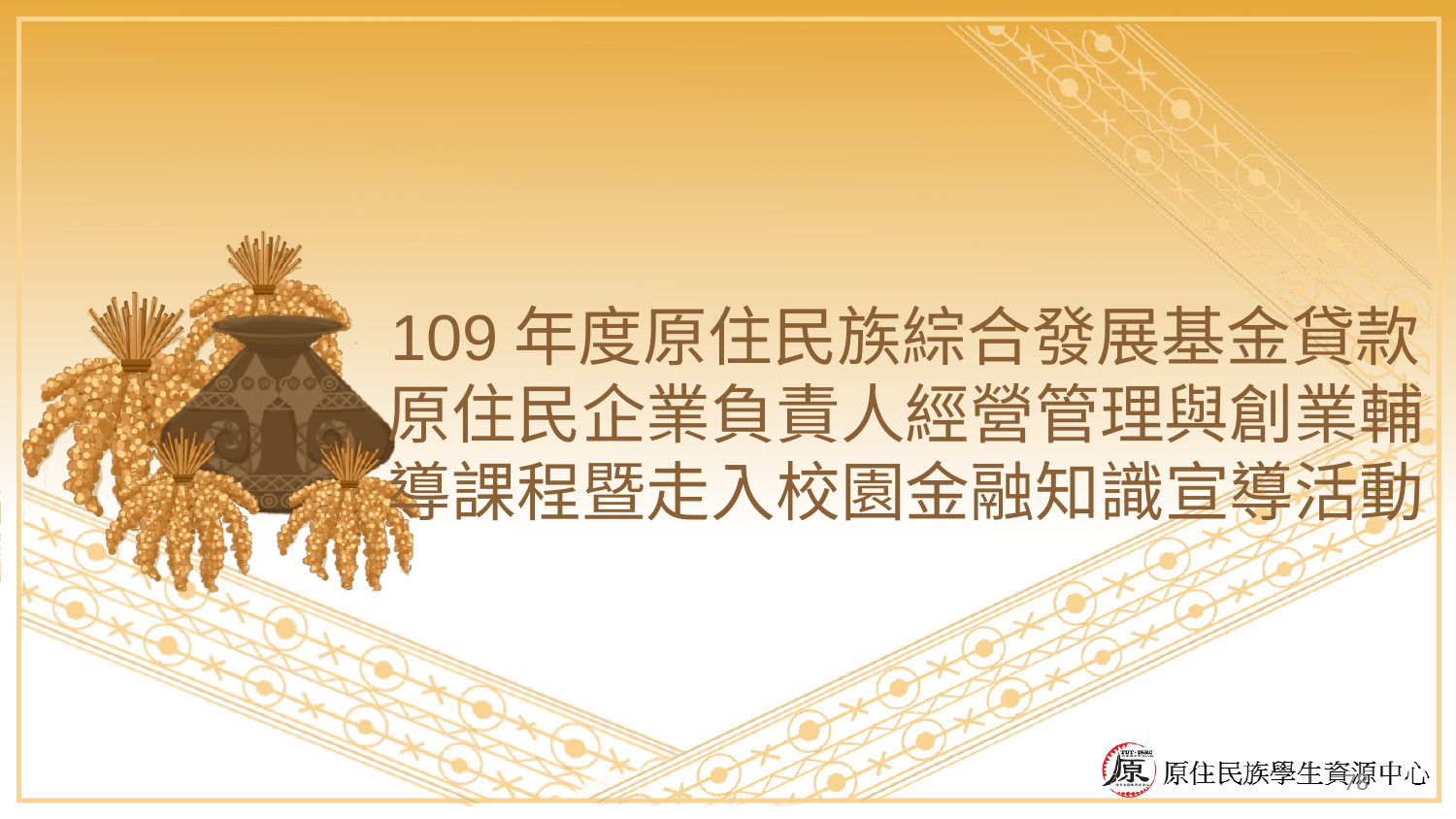

109年度原住民族綜合發展基金貸款
原住民企業負責人經營管理與創業輔導課程暨走入校園金融知識宣導活動
78